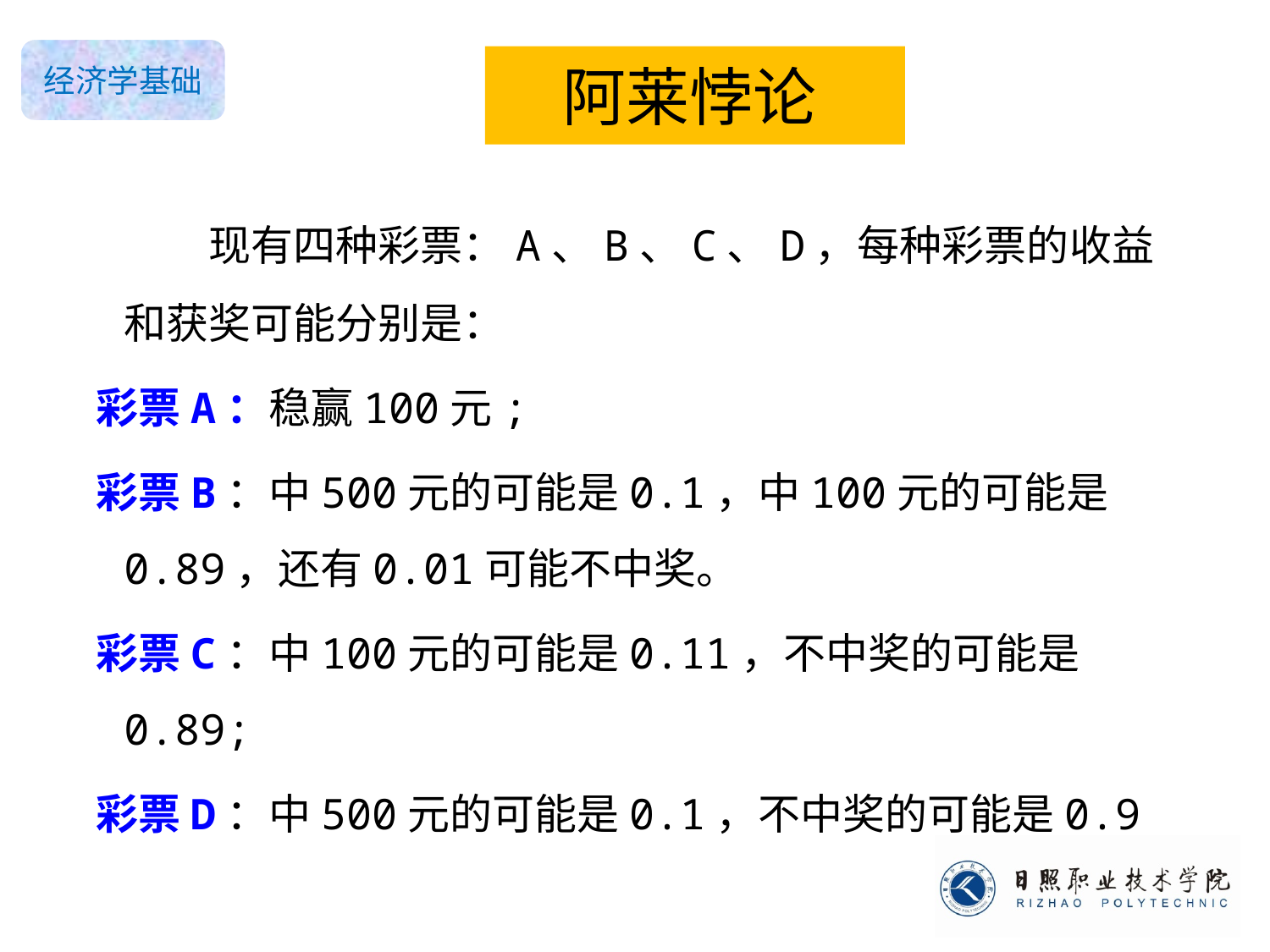

# 阿莱悖论
           现有四种彩票：A、B、C、D，每种彩票的收益和获奖可能分别是：
 彩票A：稳赢100元;
 彩票B：中500元的可能是0.1，中100元的可能是0.89，还有0.01可能不中奖。
 彩票C：中100元的可能是0.11，不中奖的可能是0.89;
 彩票D：中500元的可能是0.1，不中奖的可能是0.9